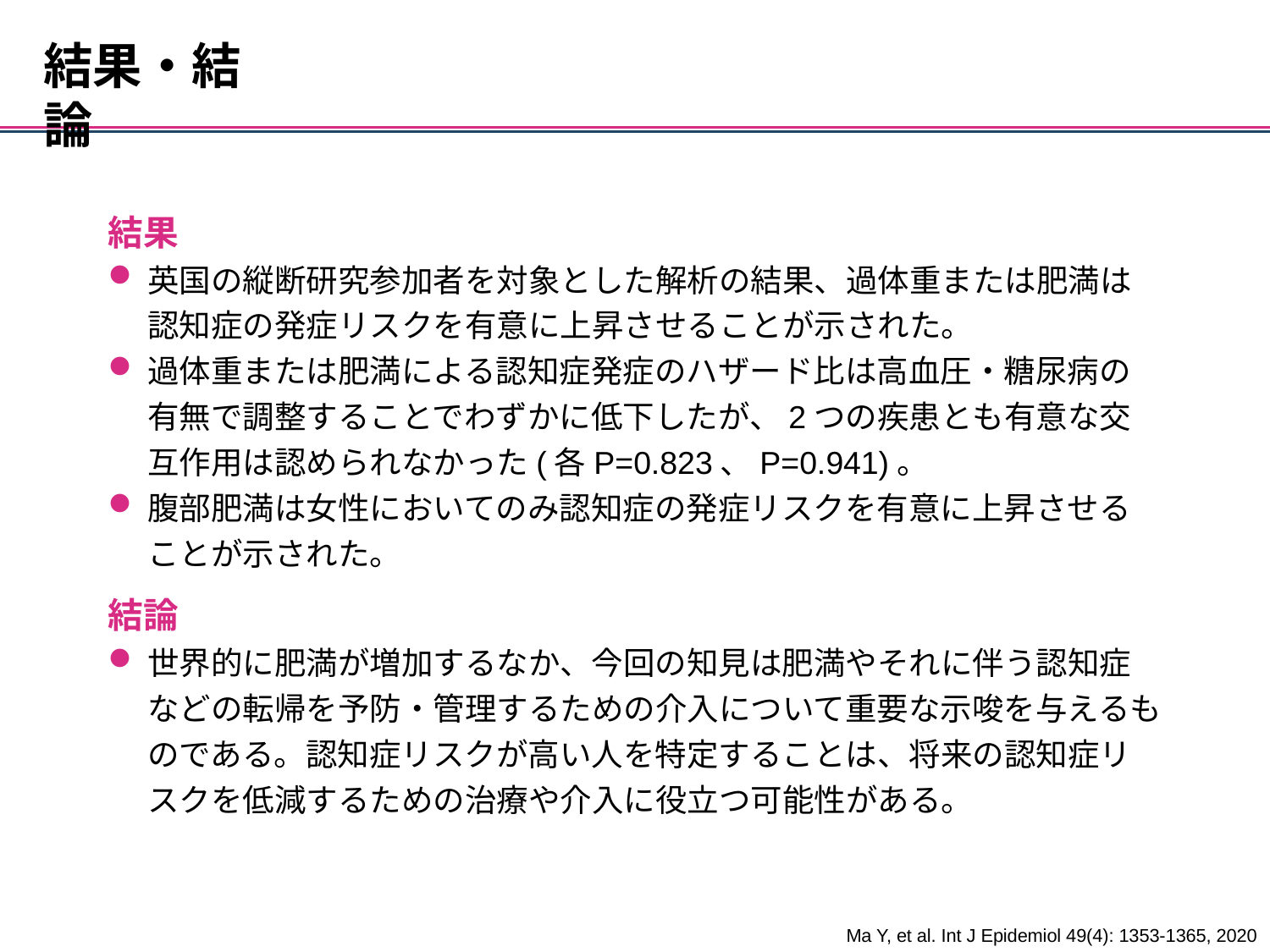

結果・結論
結果
英国の縦断研究参加者を対象とした解析の結果、過体重または肥満は認知症の発症リスクを有意に上昇させることが示された。
過体重または肥満による認知症発症のハザード比は高血圧・糖尿病の有無で調整することでわずかに低下したが、2つの疾患とも有意な交互作用は認められなかった(各P=0.823、P=0.941)。
腹部肥満は女性においてのみ認知症の発症リスクを有意に上昇させることが示された。
結論
世界的に肥満が増加するなか、今回の知見は肥満やそれに伴う認知症などの転帰を予防・管理するための介入について重要な示唆を与えるものである。認知症リスクが高い人を特定することは、将来の認知症リスクを低減するための治療や介入に役立つ可能性がある。
Ma Y, et al. Int J Epidemiol 49(4): 1353-1365, 2020